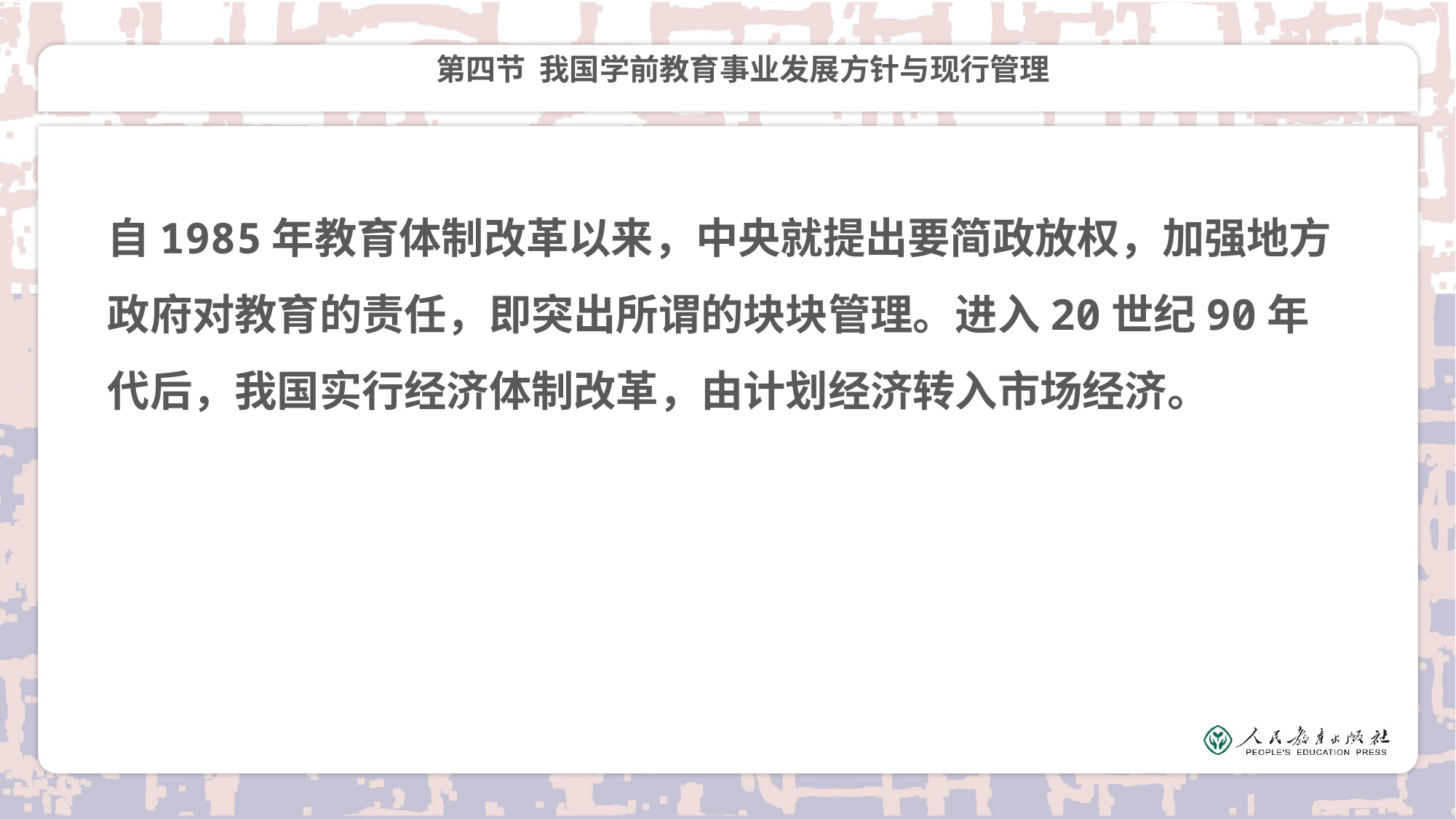

# 第四节  我国学前教育事业发展方针与现行管理
自1985年教育体制改革以来，中央就提出要简政放权，加强地方政府对教育的责任，即突出所谓的块块管理。进入20世纪90年代后，我国实行经济体制改革，由计划经济转入市场经济。